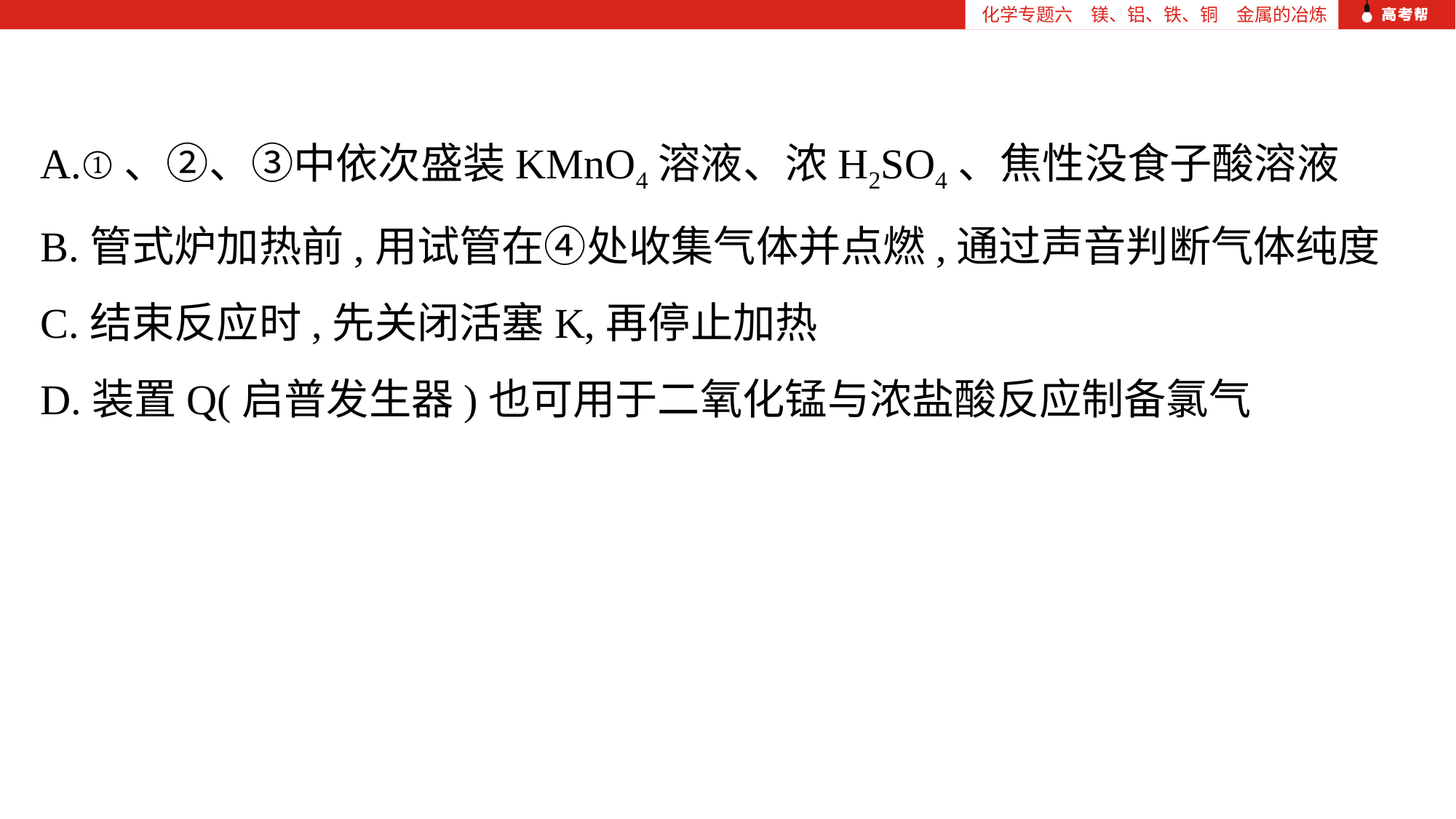

化学专题六　镁、铝、铁、铜　金属的冶炼

A.①、②、③中依次盛装KMnO4溶液、浓H2SO4、焦性没食子酸溶液
B.管式炉加热前,用试管在④处收集气体并点燃,通过声音判断气体纯度
C.结束反应时,先关闭活塞K,再停止加热
D.装置Q(启普发生器)也可用于二氧化锰与浓盐酸反应制备氯气